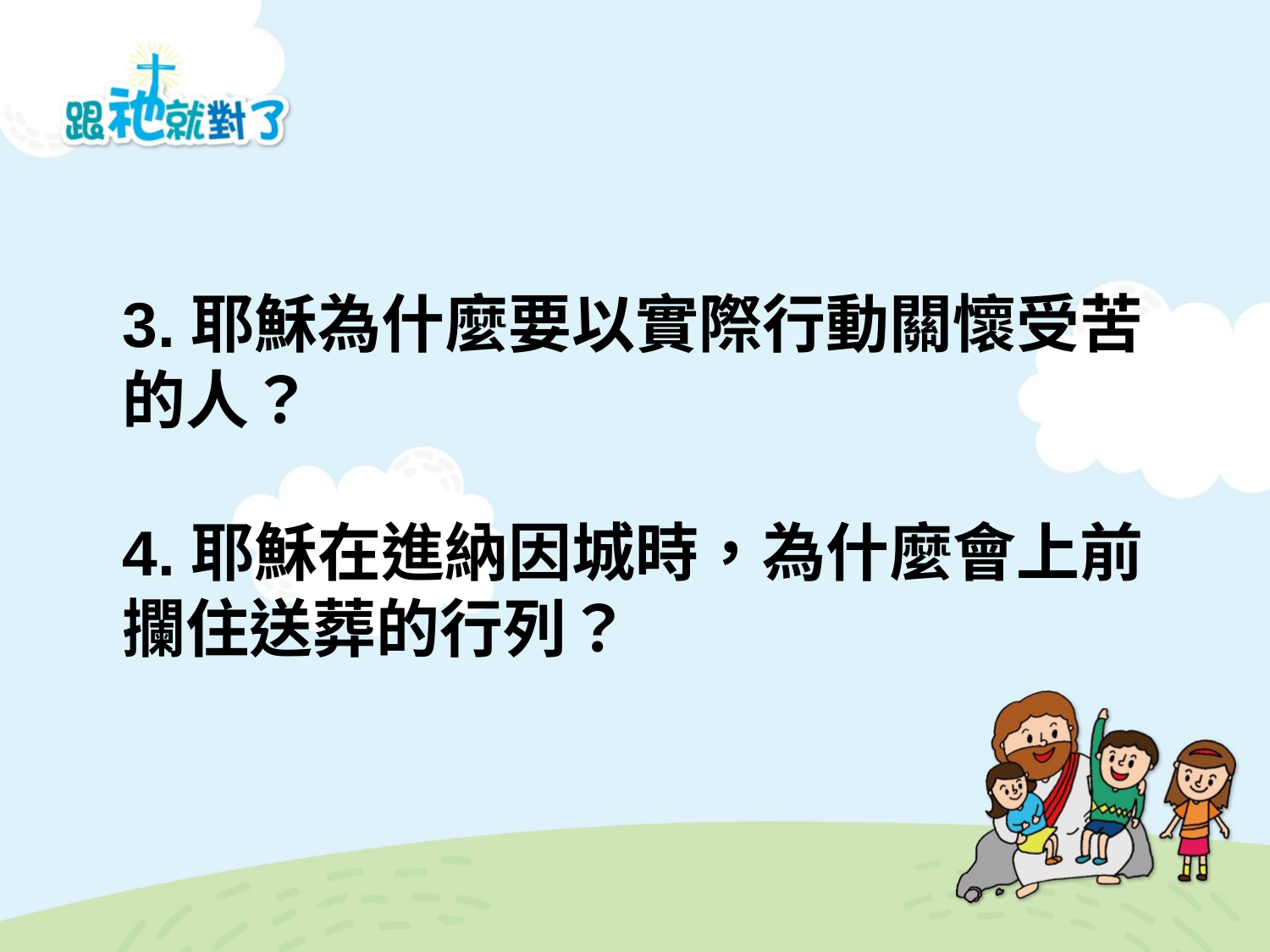

3.耶穌為什麼要以實際行動關懷受苦的人？

4.耶穌在進納因城時，為什麼會上前攔住送葬的行列？